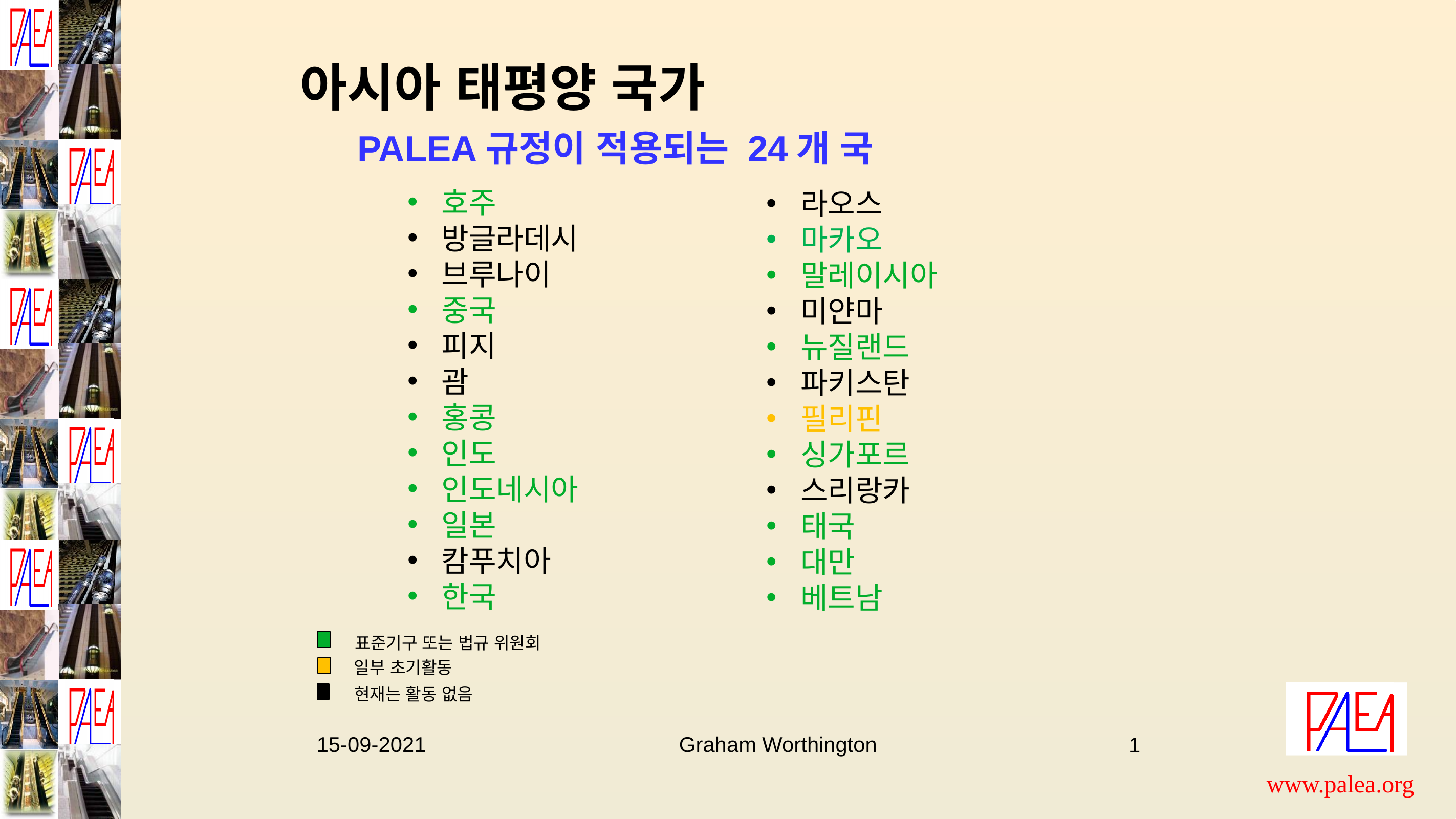

# 아시아 태평양 국가
PALEA규정이 적용되는 24개 국

호주
방글라데시
브루나이
중국
피지
괌
홍콩
인도
인도네시아
일본
캄푸치아
한국

라오스
마카오
말레이시아
미얀마
뉴질랜드
파키스탄
필리핀
싱가포르
스리랑카
태국
대만
베트남

표준기구 또는 법규 위원회

일부 초기활동

현재는 활동 없음

15-09-2021                                           Graham Worthington
       1